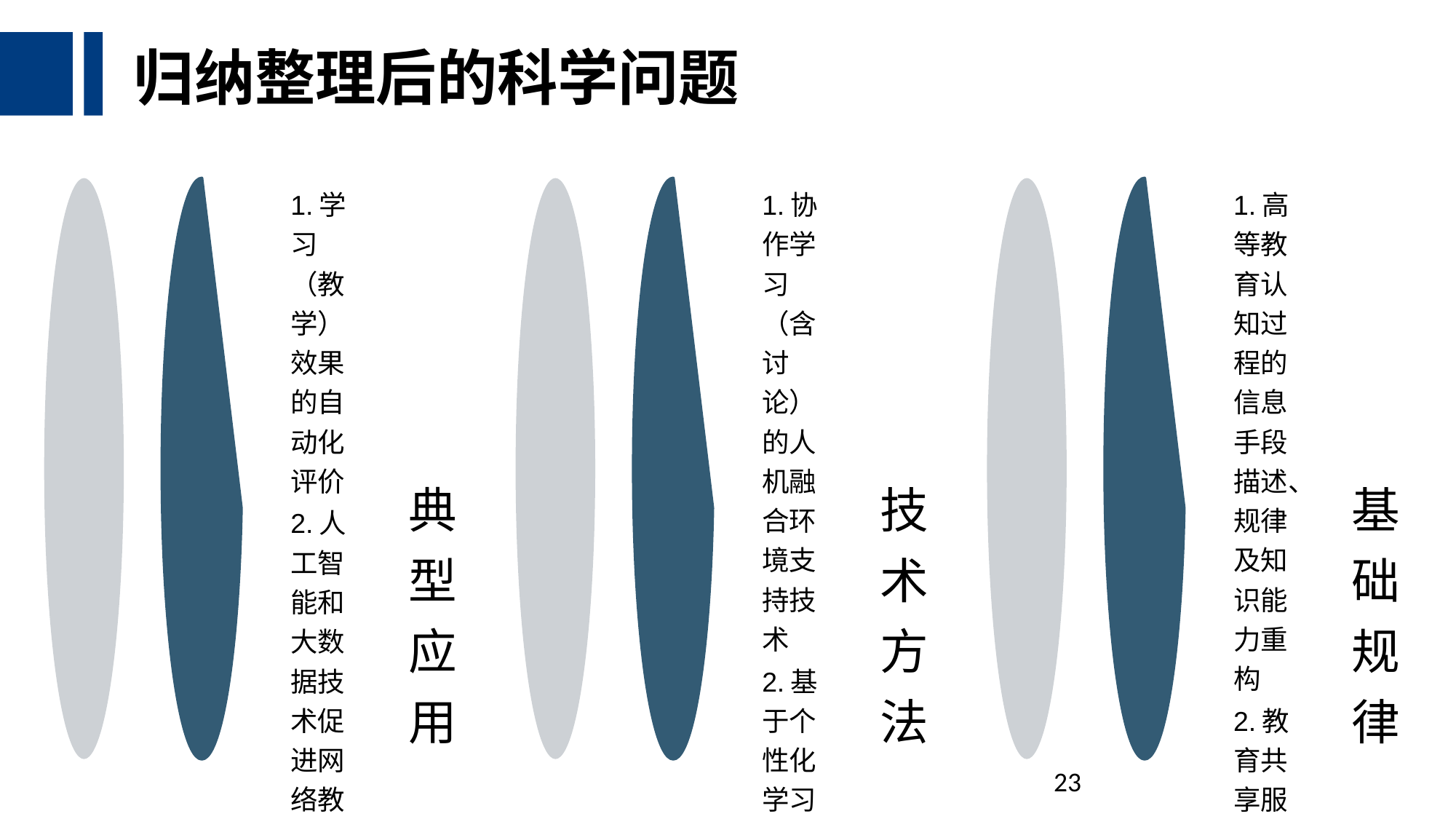

# 归纳整理后的科学问题
1.学习（教学）效果的自动化评价
典型应用
技术方法
1.协作学习（含讨论）的人机融合环境支持技术
基础规律
1.高等教育认知过程的信息手段描述、规律及知识能力重构
23